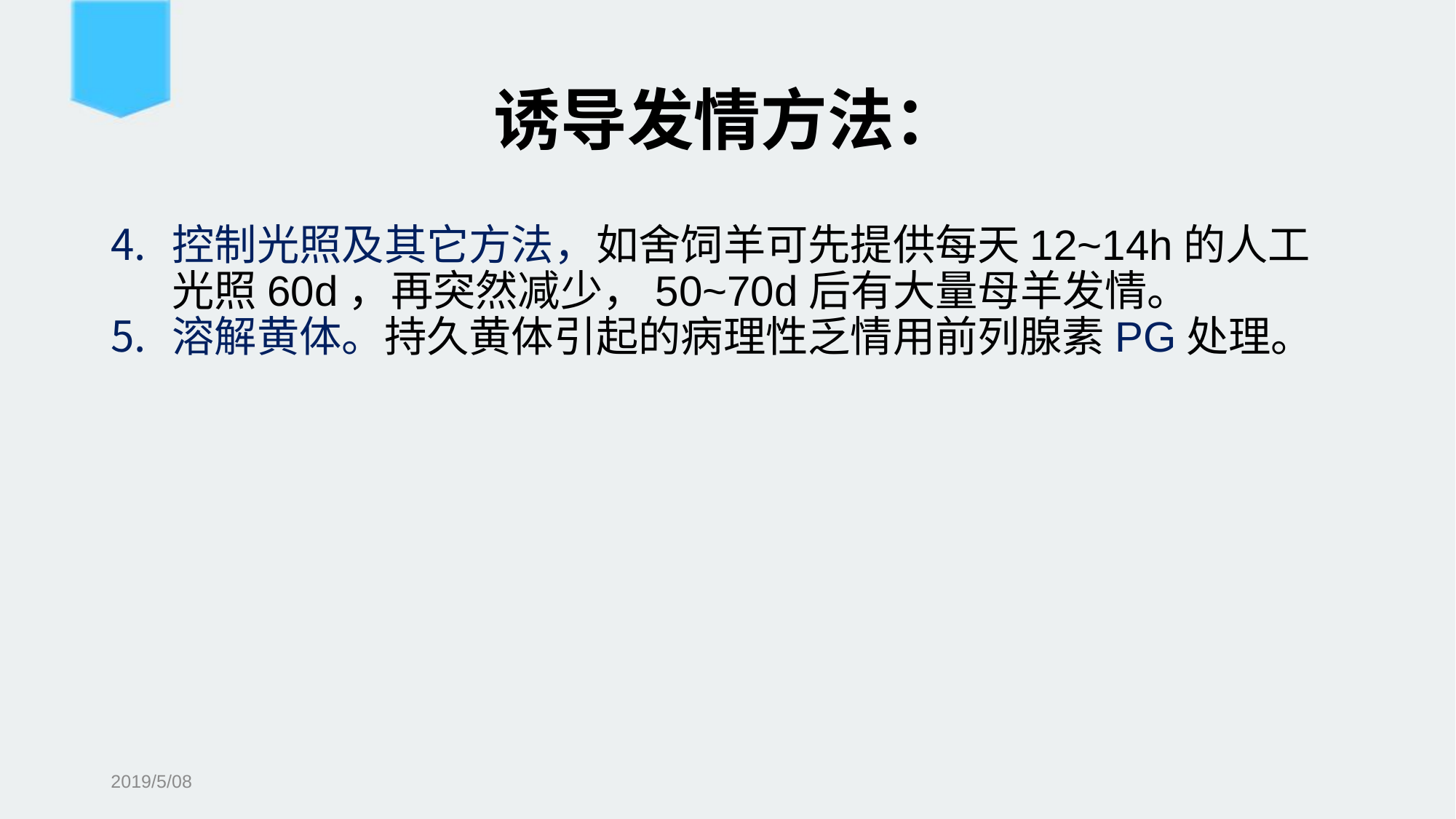

# 诱导发情方法：

控制光照及其它方法，如舍饲羊可先提供每天12~14h的人工光照60d，再突然减少，50~70d后有大量母羊发情。
溶解黄体。持久黄体引起的病理性乏情用前列腺素PG处理。

2019/5/08